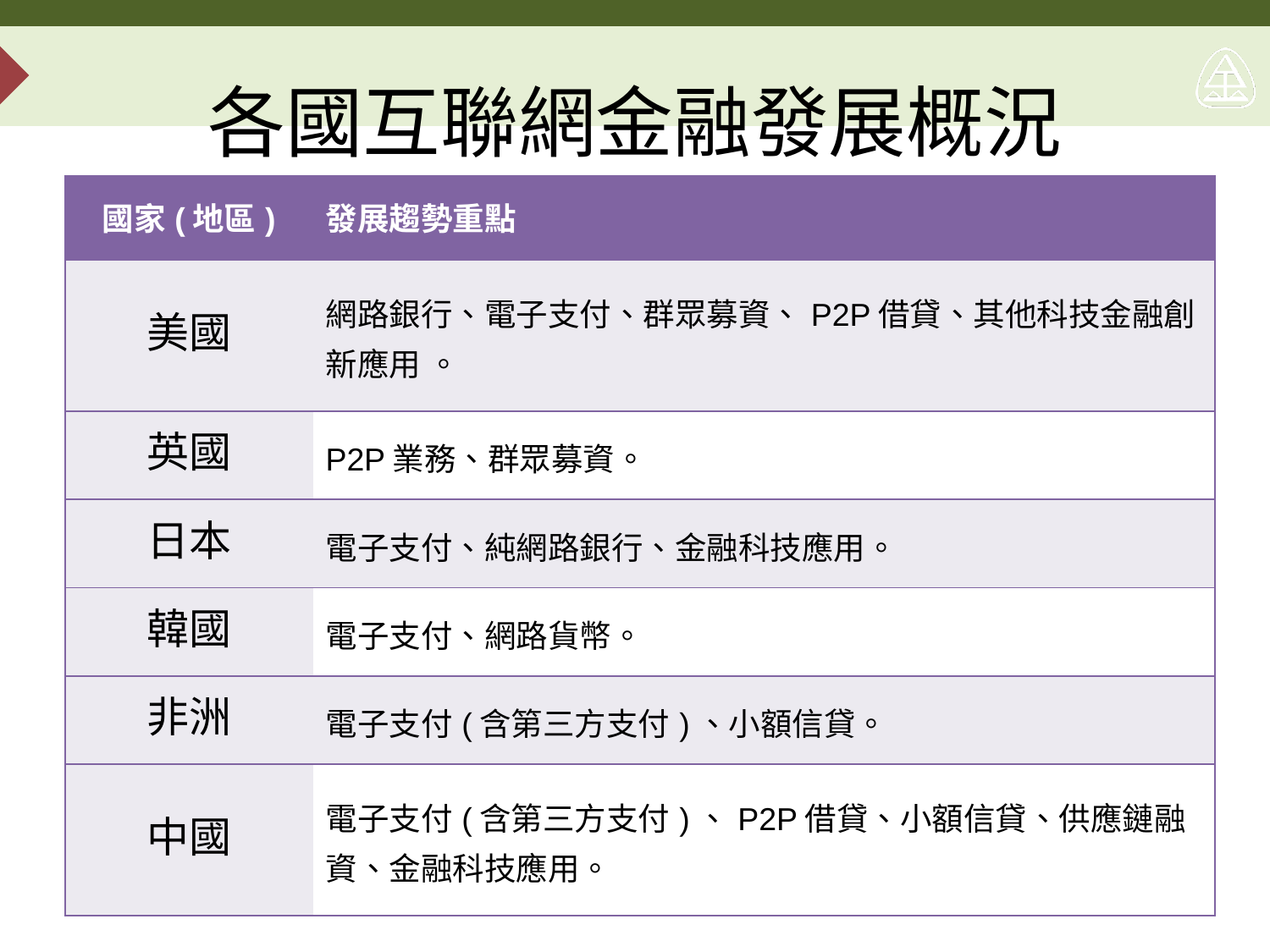

# 各國互聯網金融發展概況
| 國家(地區) | 發展趨勢重點 |
| --- | --- |
| 美國 | 網路銀行、電子支付、群眾募資、P2P借貸、其他科技金融創新應用 。 |
| 英國 | P2P業務、群眾募資。 |
| 日本 | 電子支付、純網路銀行、金融科技應用。 |
| 韓國 | 電子支付、網路貨幣。 |
| 非洲 | 電子支付(含第三方支付)、小額信貸。 |
| 中國 | 電子支付(含第三方支付)、P2P借貸、小額信貸、供應鏈融資、金融科技應用。 |